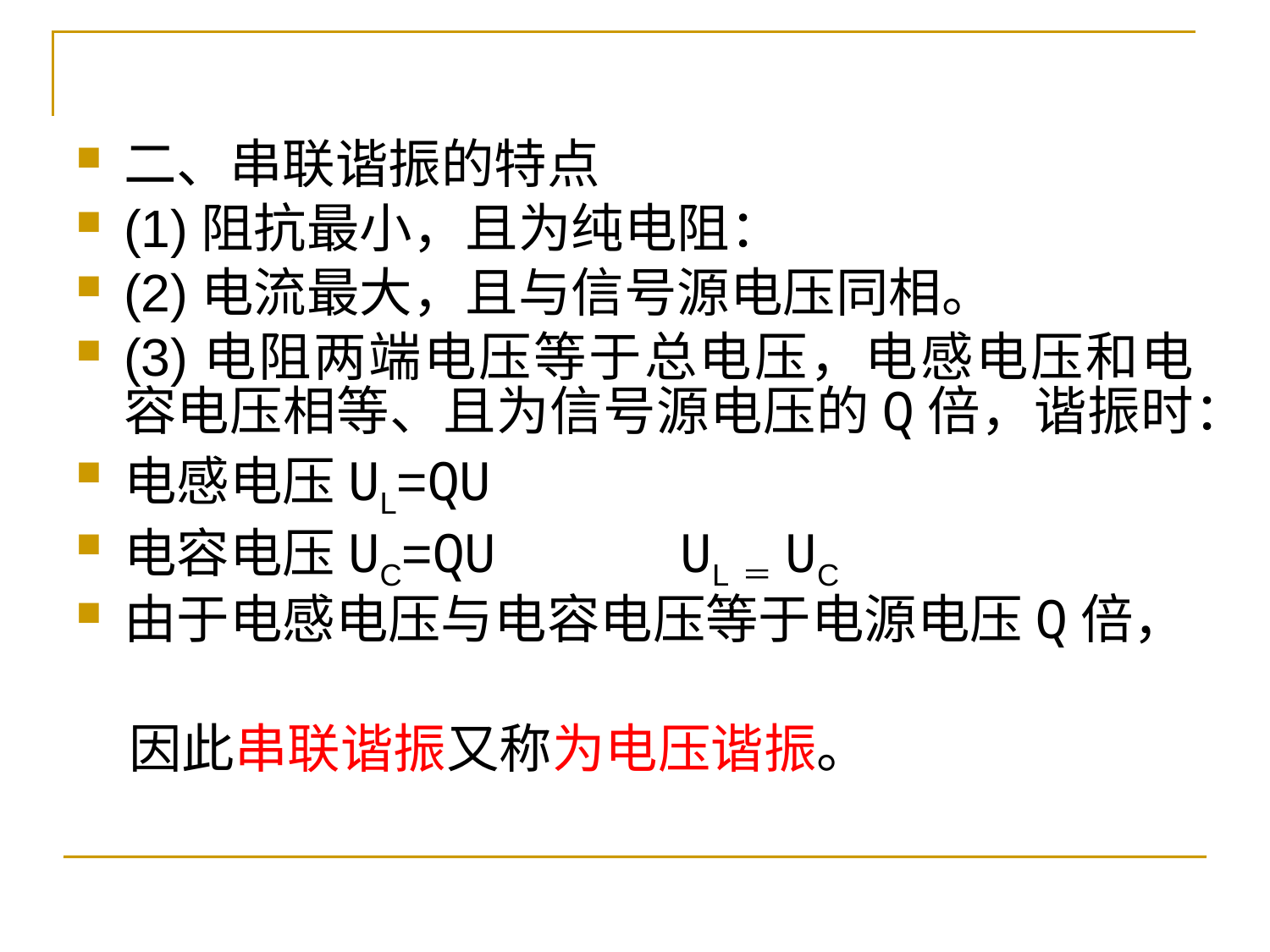

二、串联谐振的特点
(1)阻抗最小，且为纯电阻：
(2)电流最大，且与信号源电压同相。
(3)电阻两端电压等于总电压，电感电压和电容电压相等、且为信号源电压的Q倍，谐振时：
电感电压UL=QU
电容电压UC=QU　　　UL＝UC
由于电感电压与电容电压等于电源电压Q倍，

　因此串联谐振又称为电压谐振。